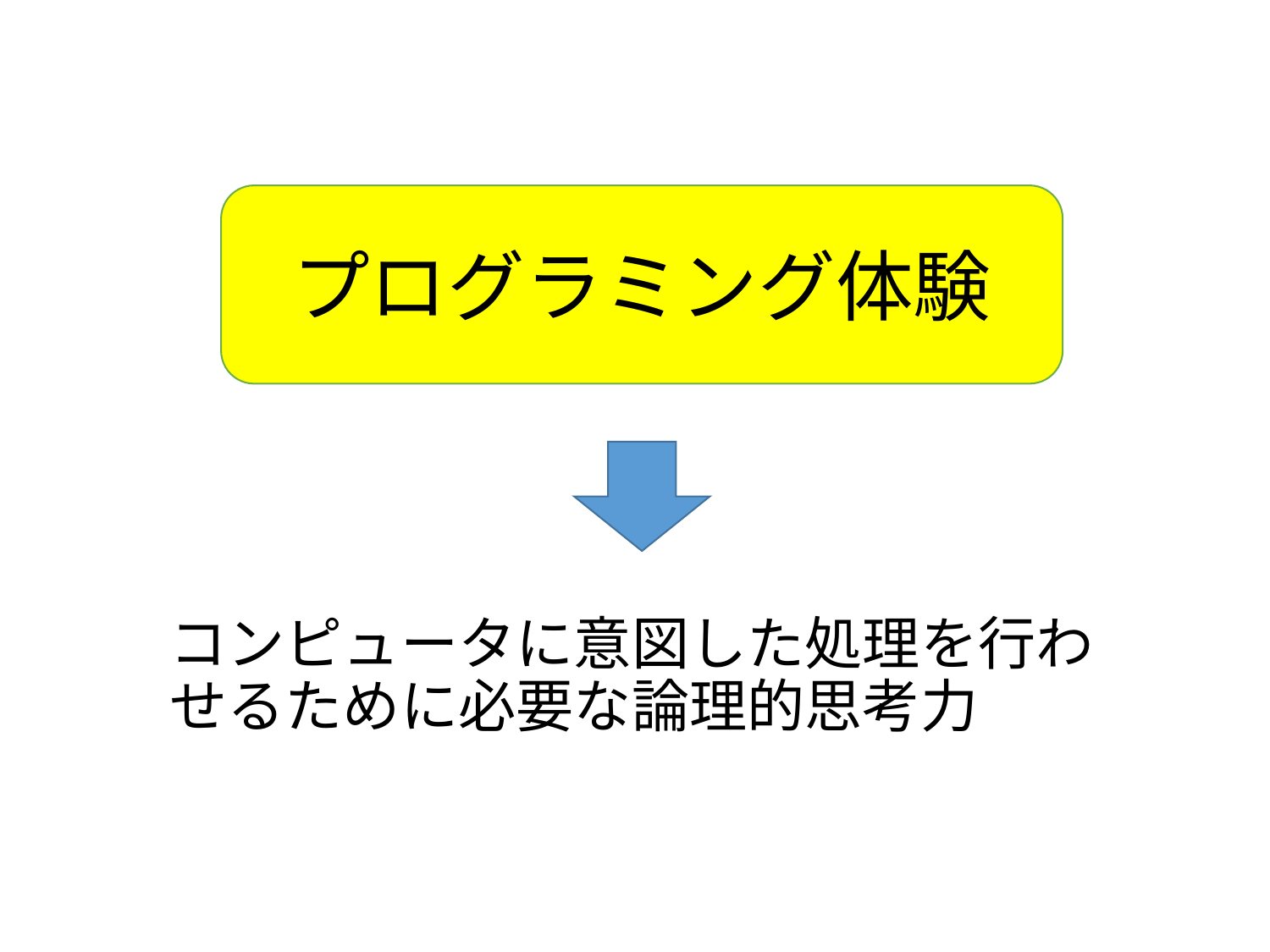

プログラミング体験

コンピュータに意図した処理を行わせるために必要な論理的思考力